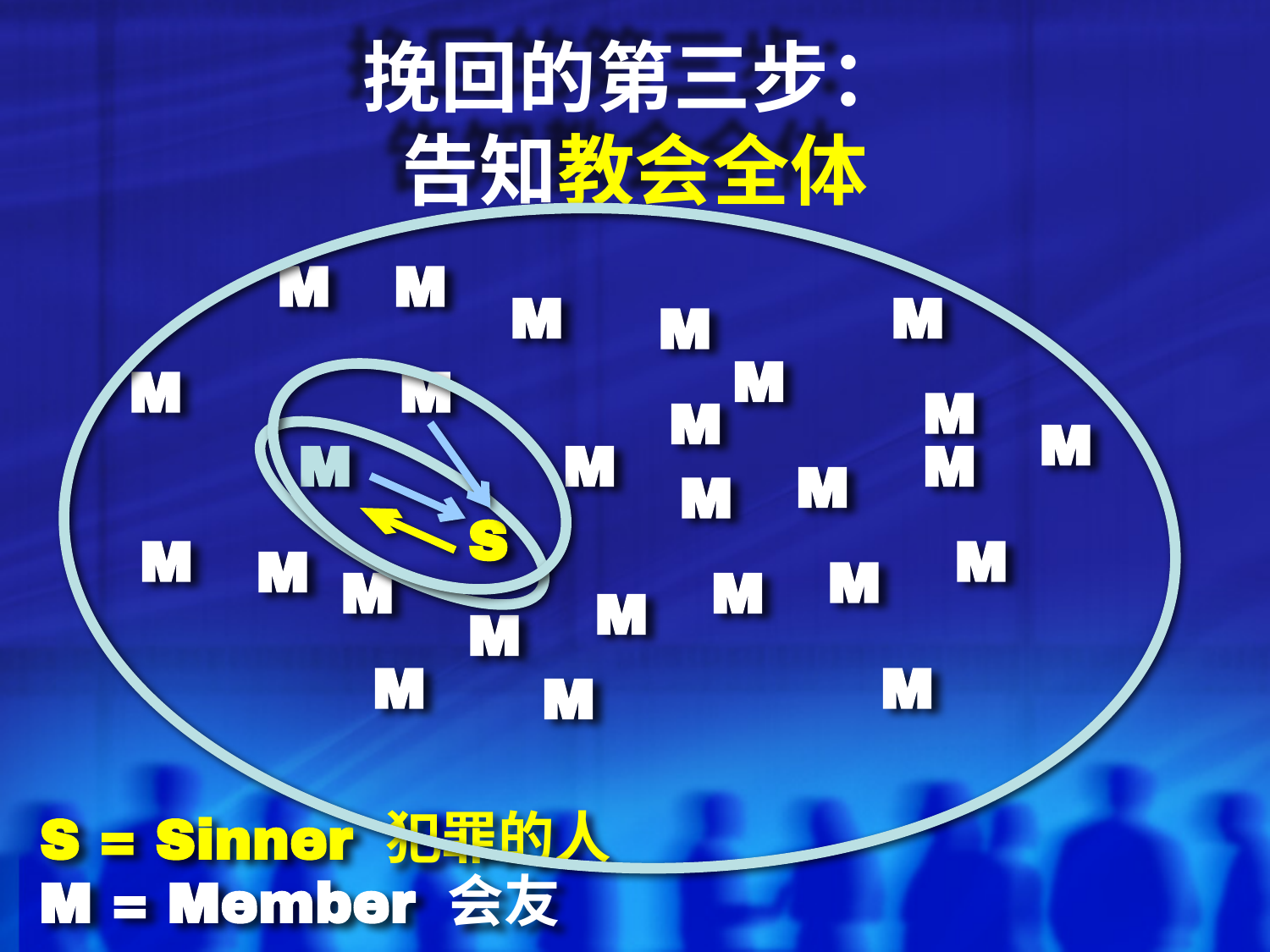

# 挽回的第三步： 告知教会全体

M
M
M
M
M
M
M
M
M
M

M
M
M
M

M

M

S

M
M
M
M
M
M
M
M
M
M
M
S = Sinner 犯罪的人
M = Member 会友